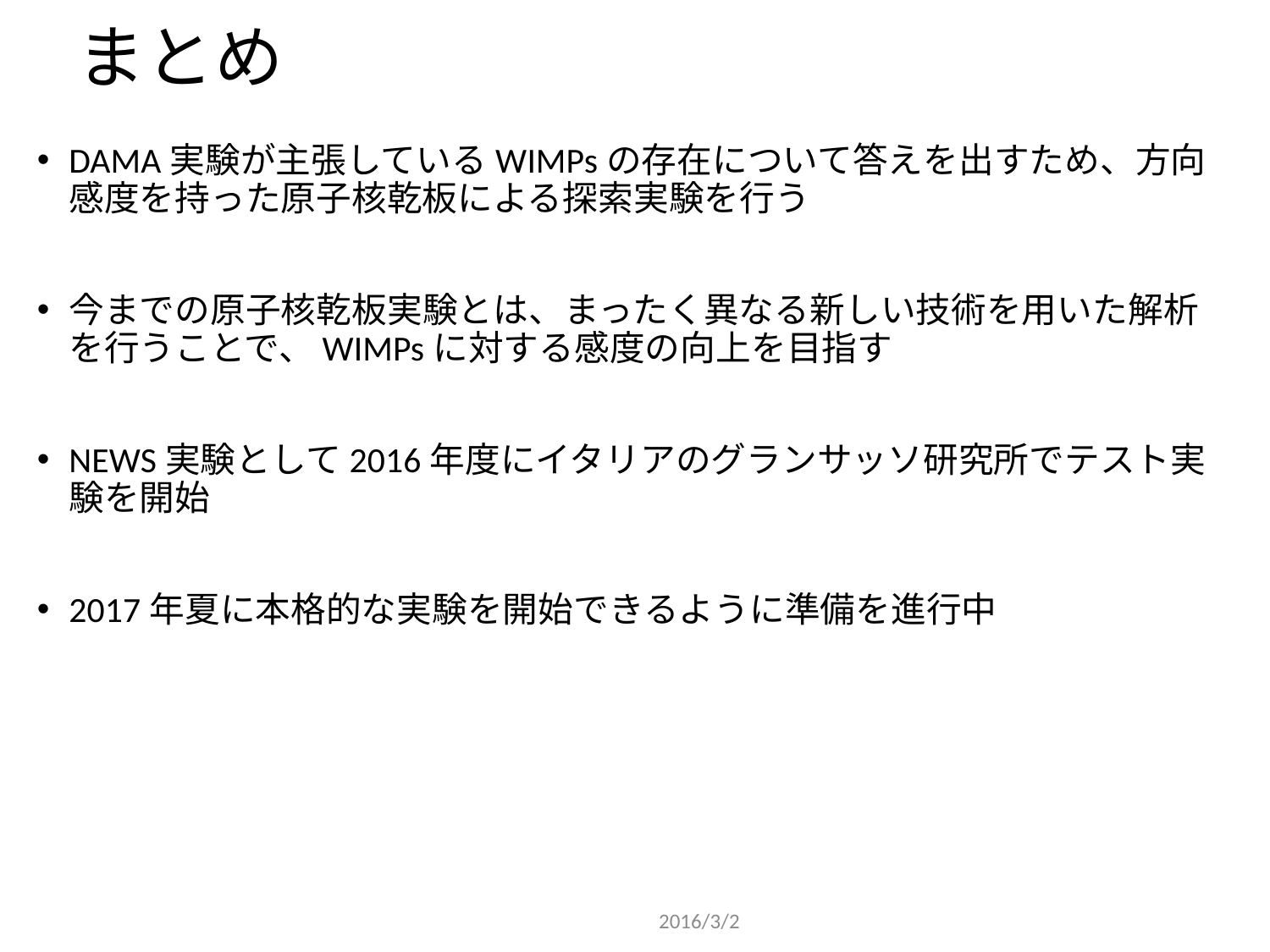

# まとめ
DAMA実験が主張しているWIMPsの存在について答えを出すため、方向感度を持った原子核乾板による探索実験を行う

今までの原子核乾板実験とは、まったく異なる新しい技術を用いた解析を行うことで、WIMPsに対する感度の向上を目指す

NEWS実験として2016年度にイタリアのグランサッソ研究所でテスト実験を開始

2017年夏に本格的な実験を開始できるように準備を進行中